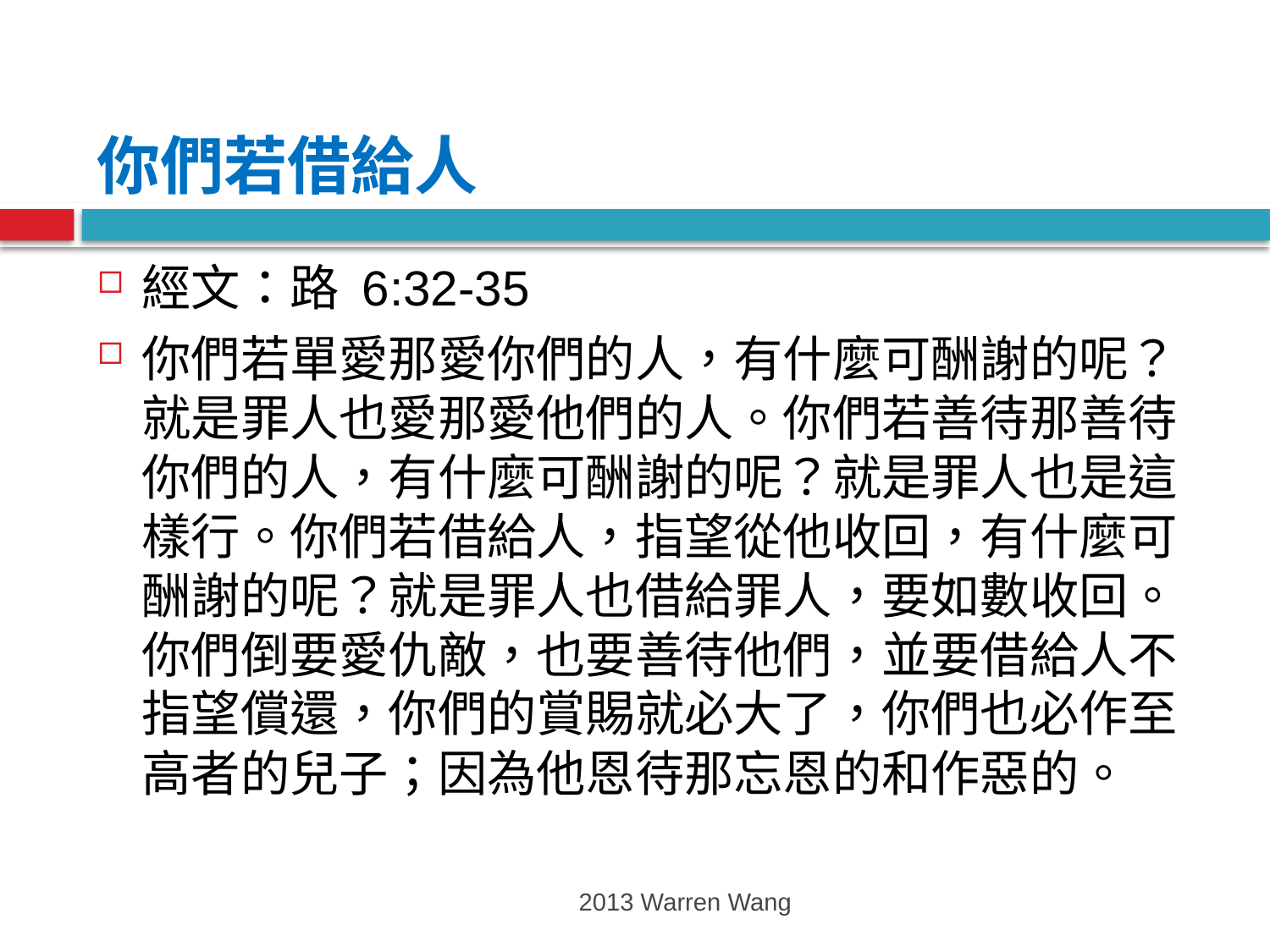

# 你們若借給人
經文：路 6:32-35
你們若單愛那愛你們的人，有什麼可酬謝的呢？就是罪人也愛那愛他們的人。你們若善待那善待你們的人，有什麼可酬謝的呢？就是罪人也是這樣行。你們若借給人，指望從他收回，有什麼可酬謝的呢？就是罪人也借給罪人，要如數收回。 你們倒要愛仇敵，也要善待他們，並要借給人不指望償還，你們的賞賜就必大了，你們也必作至高者的兒子；因為他恩待那忘恩的和作惡的。
2013 Warren Wang